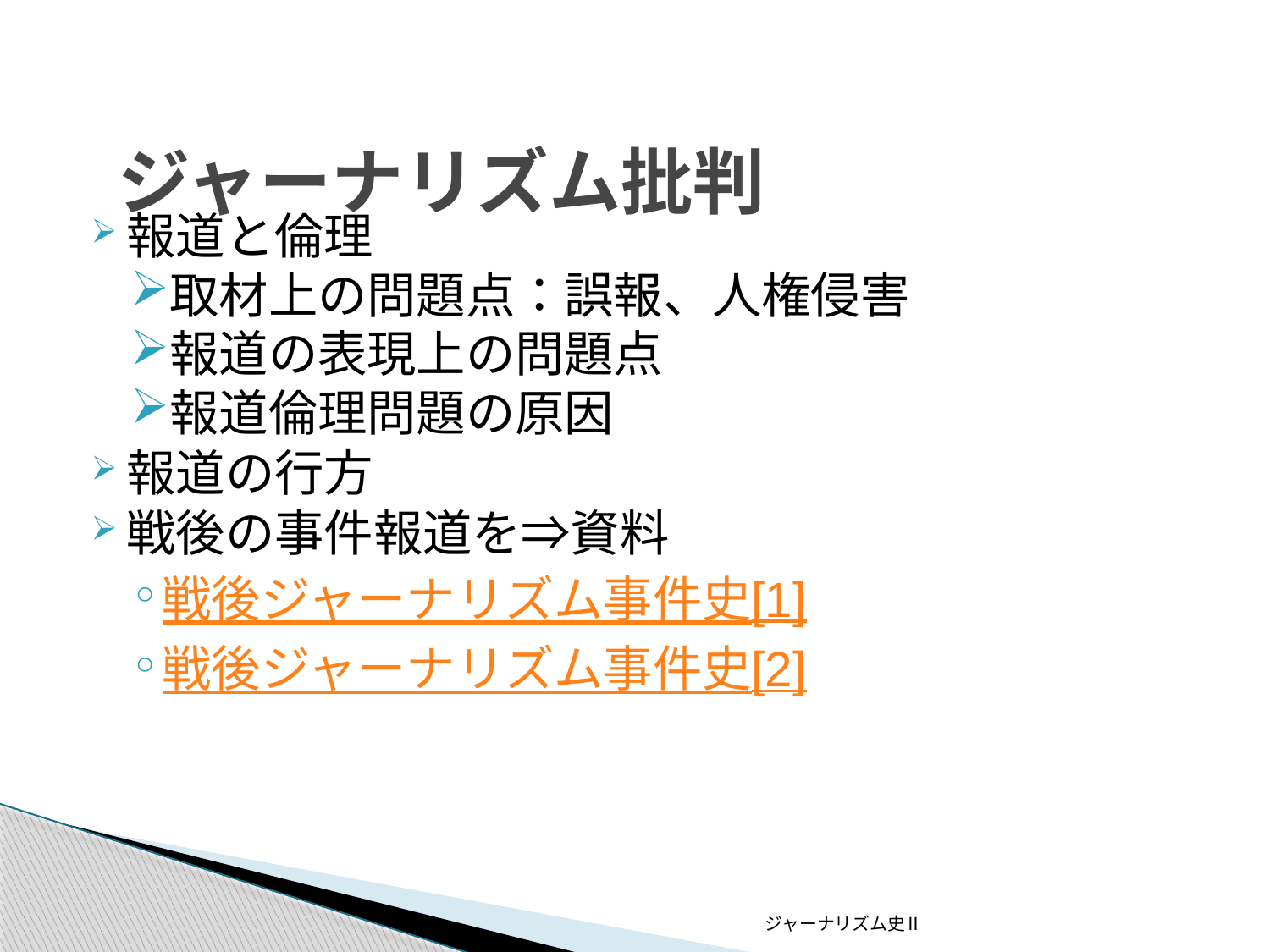

# ジャーナリズム批判
報道と倫理
取材上の問題点：誤報、人権侵害
報道の表現上の問題点
報道倫理問題の原因
報道の行方
戦後の事件報道を⇒資料
戦後ジャーナリズム事件史[1]
戦後ジャーナリズム事件史[2]

ジャーナリズム史Ⅱ